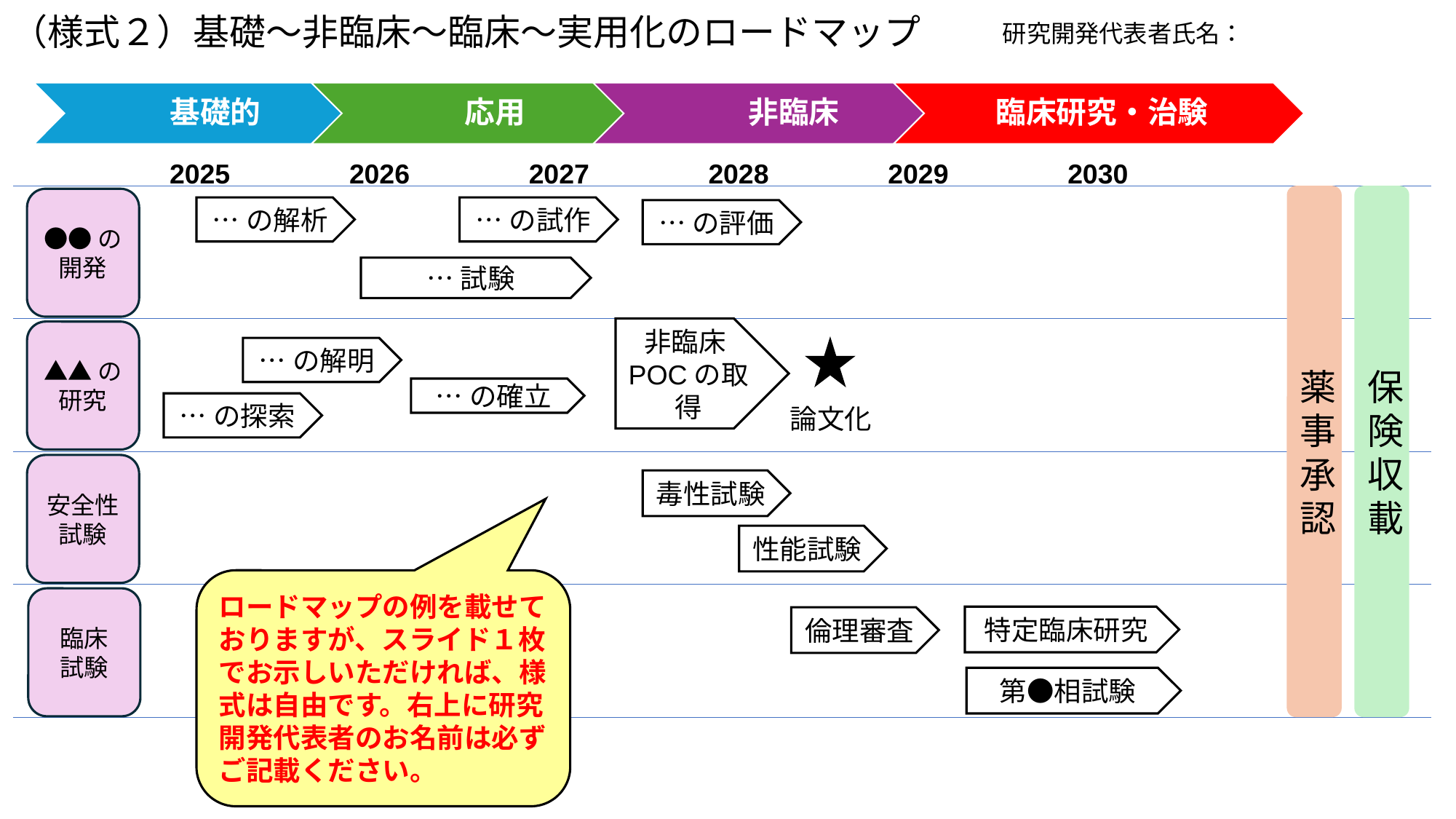

（様式２）基礎～非臨床～臨床～実用化のロードマップ
研究開発代表者氏名：
基礎的
応用
非臨床
臨床研究・治験
2025
2026
2027
2028
2029
2030
薬事承認
保険収載
●●の開発
…の試作
…の解析
…の評価
…試験
非臨床POCの取得
▲▲の研究
…の解明

…の確立
…の探索
論文化
安全性試験
毒性試験
性能試験
ロードマップの例を載せておりますが、スライド１枚でお示しいただければ、様式は自由です。右上に研究開発代表者のお名前は必ずご記載ください。
臨床
試験
特定臨床研究
倫理審査
第●相試験